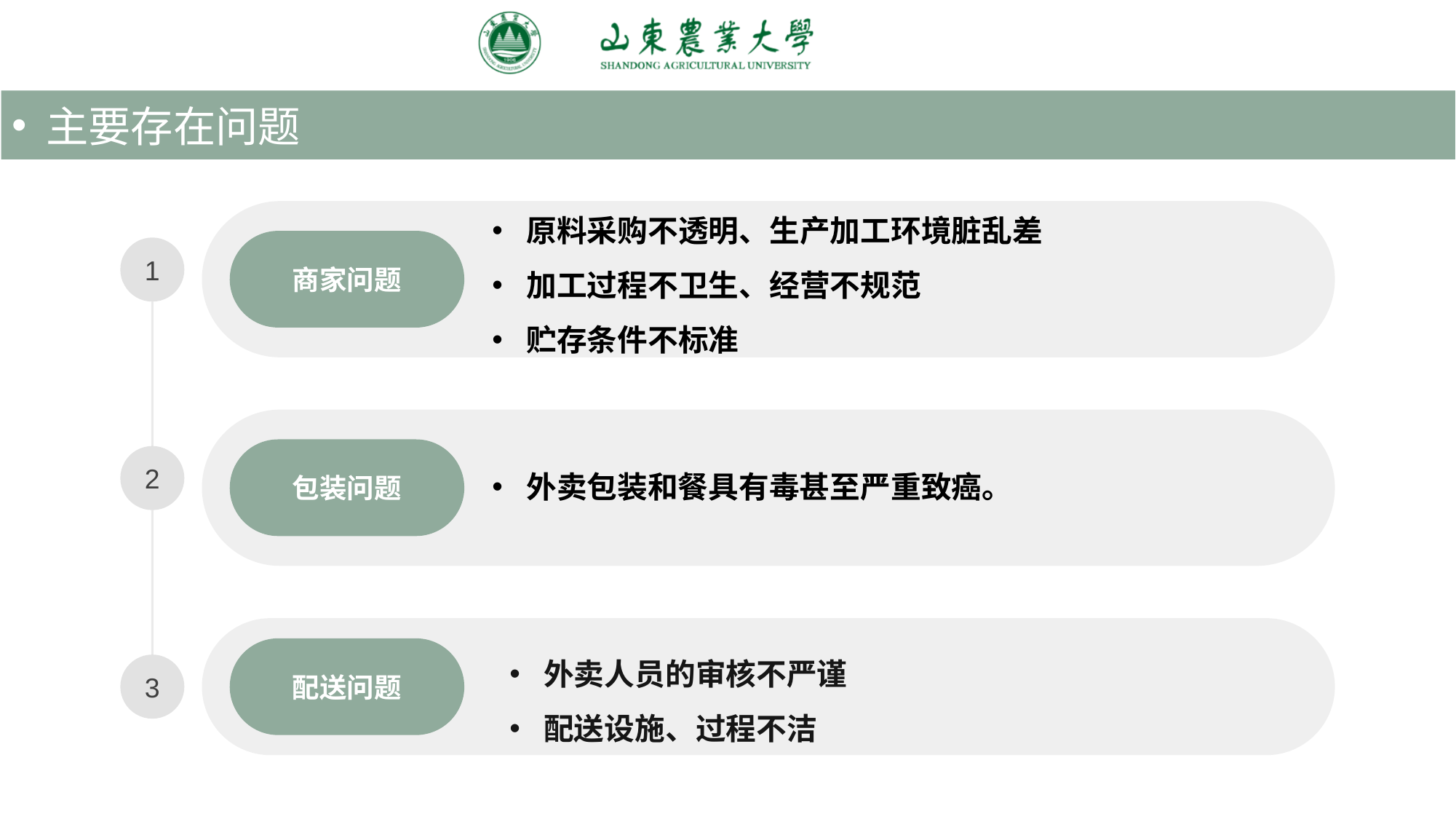

# 存在问题
主要存在问题

原料采购不透明、生产加工环境脏乱差
加工过程不卫生、经营不规范
贮存条件不标准
商家问题
1

包装问题
外卖包装和餐具有毒甚至严重致癌。

2

外卖人员的审核不严谨
配送设施、过程不洁
配送问题
3